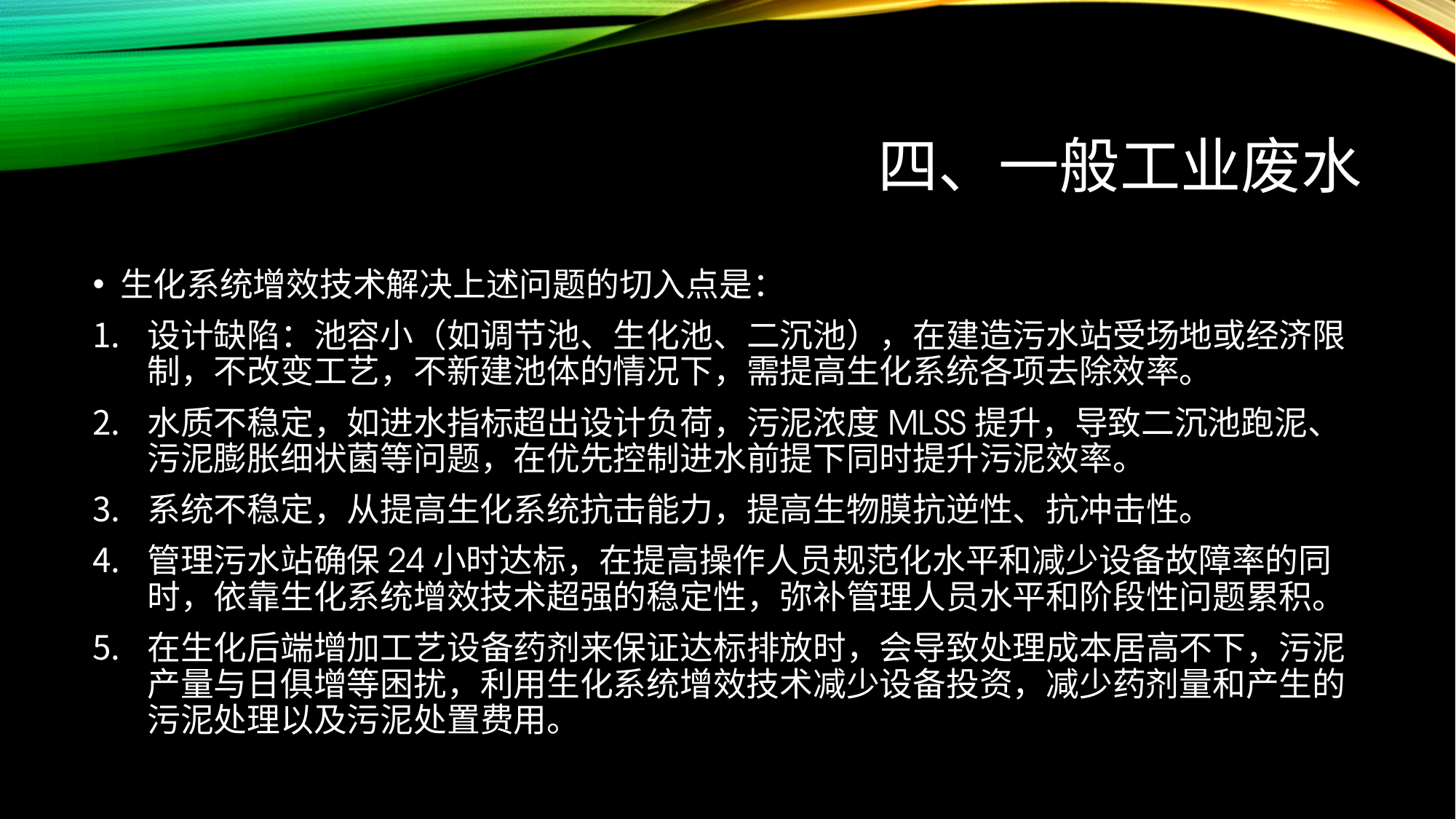

# 四、一般工业废水
生化系统增效技术解决上述问题的切入点是：
设计缺陷：池容小（如调节池、生化池、二沉池），在建造污水站受场地或经济限制，不改变工艺，不新建池体的情况下，需提高生化系统各项去除效率。
水质不稳定，如进水指标超出设计负荷，污泥浓度MLSS提升，导致二沉池跑泥、污泥膨胀细状菌等问题，在优先控制进水前提下同时提升污泥效率。
系统不稳定，从提高生化系统抗击能力，提高生物膜抗逆性、抗冲击性。
管理污水站确保24小时达标，在提高操作人员规范化水平和减少设备故障率的同时，依靠生化系统增效技术超强的稳定性，弥补管理人员水平和阶段性问题累积。
在生化后端增加工艺设备药剂来保证达标排放时，会导致处理成本居高不下，污泥产量与日俱增等困扰，利用生化系统增效技术减少设备投资，减少药剂量和产生的污泥处理以及污泥处置费用。